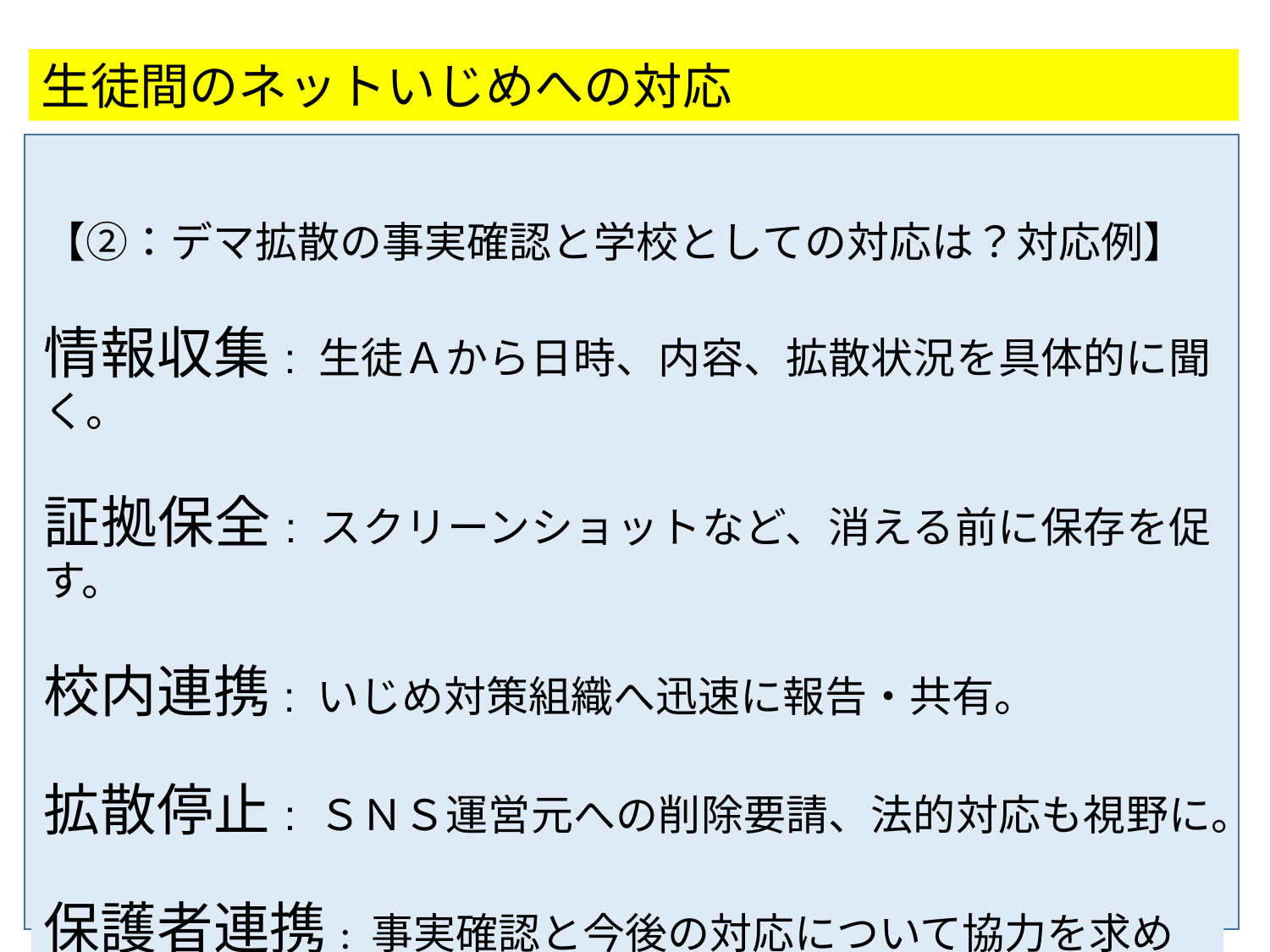

生徒間のネットいじめへの対応

【②：デマ拡散の事実確認と学校としての対応は？対応例】

情報収集: 生徒Ａから日時、内容、拡散状況を具体的に聞く。

証拠保全: スクリーンショットなど、消える前に保存を促す。

校内連携: いじめ対策組織へ迅速に報告・共有。

拡散停止: ＳＮＳ運営元への削除要請、法的対応も視野に。

保護者連携: 事実確認と今後の対応について協力を求める。